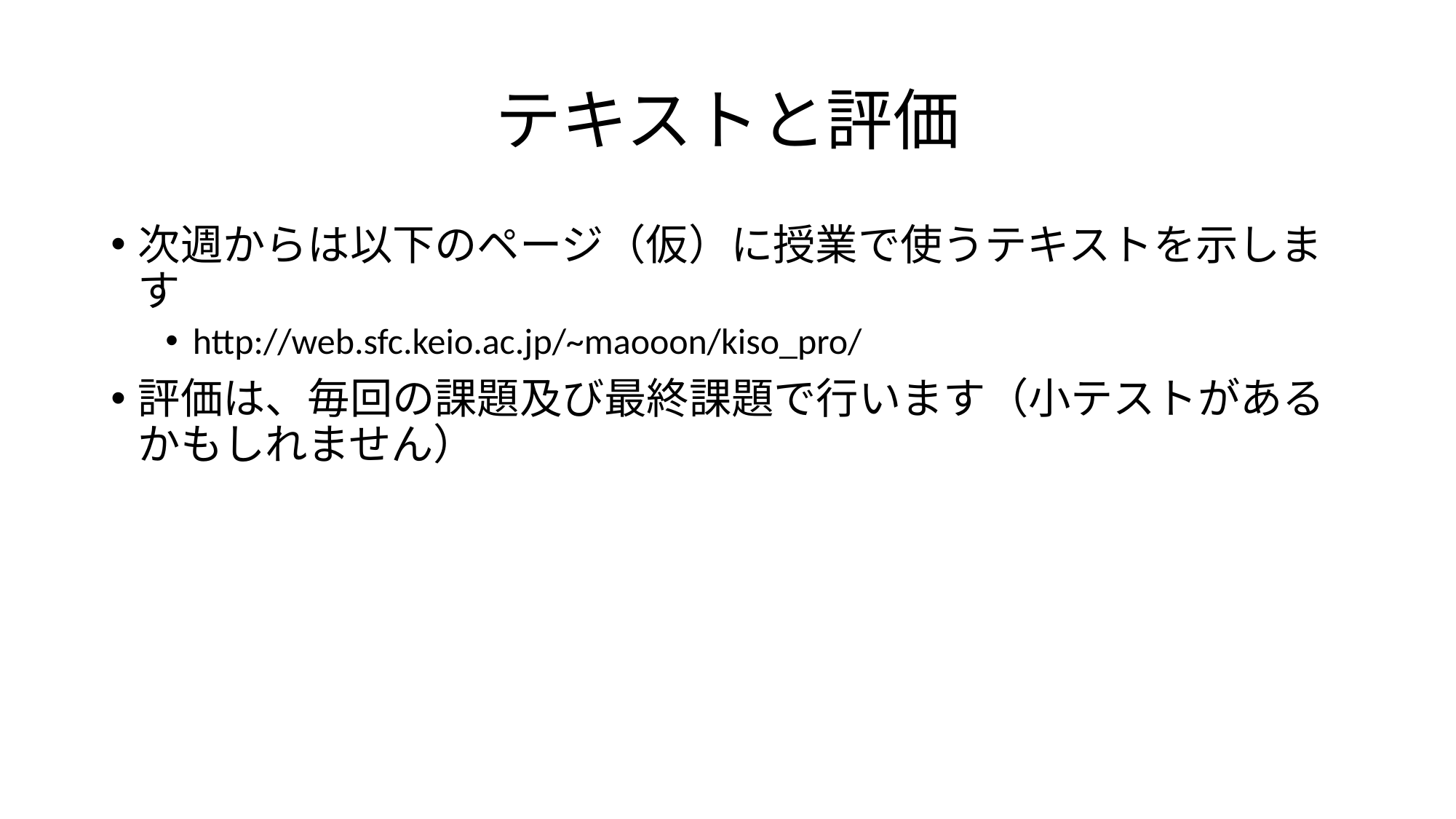

# テキストと評価
次週からは以下のページ（仮）に授業で使うテキストを示します
http://web.sfc.keio.ac.jp/~maooon/kiso_pro/
評価は、毎回の課題及び最終課題で行います（小テストがあるかもしれません）